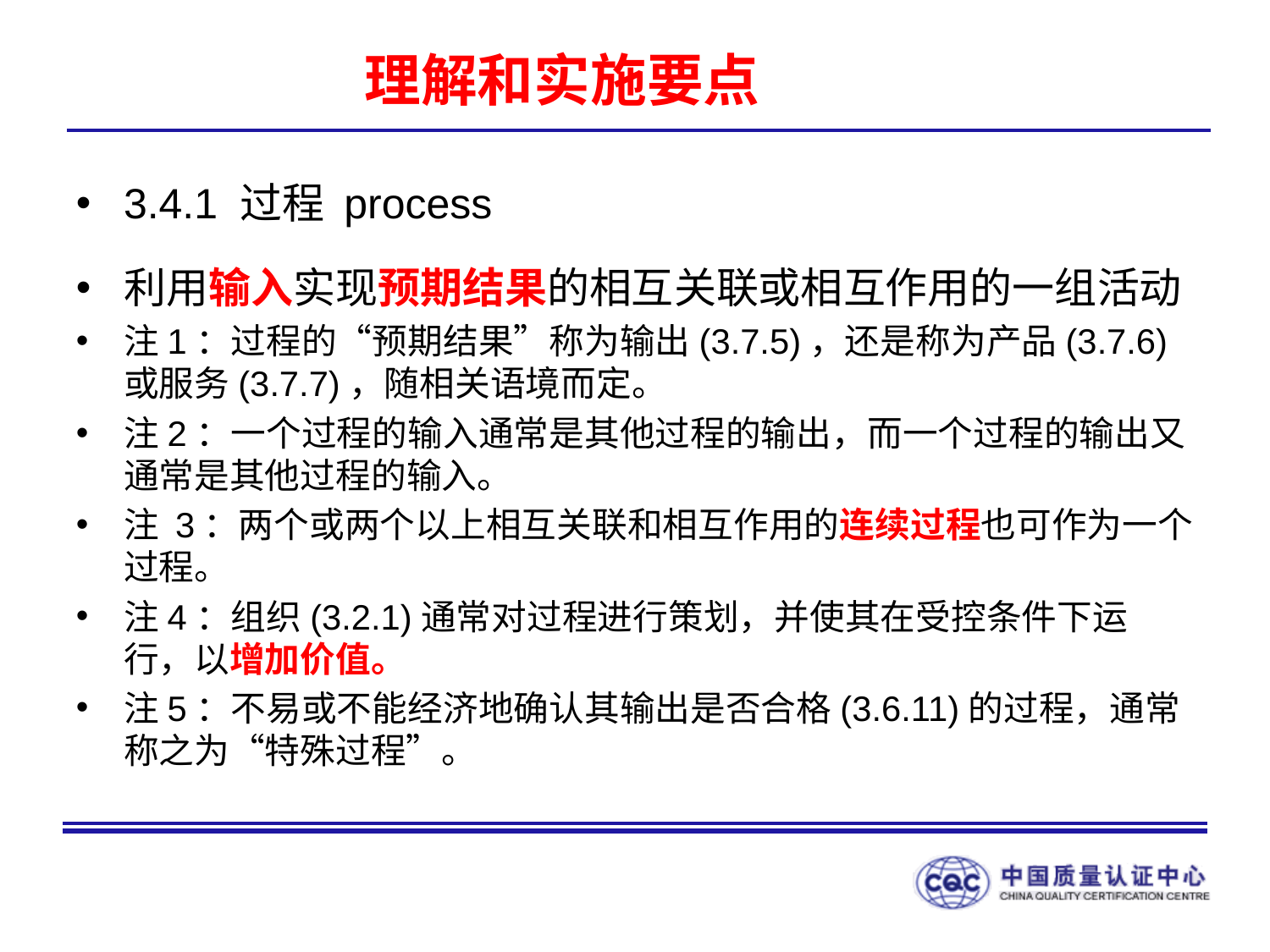

# 理解和实施要点
3.4.1 过程 process
利用输入实现预期结果的相互关联或相互作用的一组活动
注1：过程的“预期结果”称为输出(3.7.5)，还是称为产品(3.7.6)或服务(3.7.7)，随相关语境而定。
注2：一个过程的输入通常是其他过程的输出，而一个过程的输出又通常是其他过程的输入。
注 3：两个或两个以上相互关联和相互作用的连续过程也可作为一个过程。
注4：组织(3.2.1)通常对过程进行策划，并使其在受控条件下运行，以增加价值。
注5：不易或不能经济地确认其输出是否合格(3.6.11)的过程，通常称之为“特殊过程”。